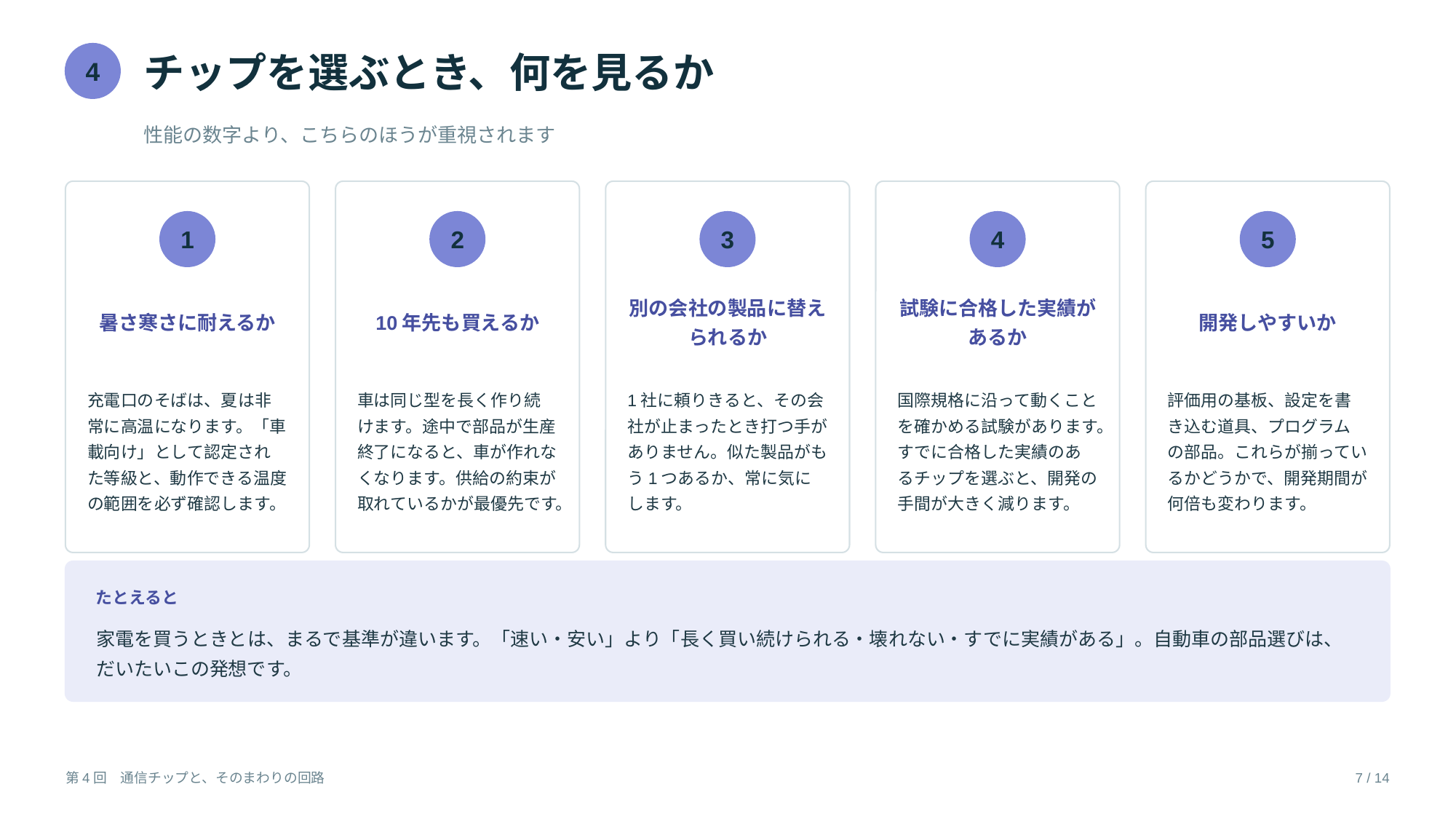

チップを選ぶとき、何を見るか

4
性能の数字より、こちらのほうが重視されます

1

2

3

4

5
暑さ寒さに耐えるか
10年先も買えるか
別の会社の製品に替えられるか
試験に合格した実績があるか
開発しやすいか
充電口のそばは、夏は非常に高温になります。「車載向け」として認定された等級と、動作できる温度の範囲を必ず確認します。
車は同じ型を長く作り続けます。途中で部品が生産終了になると、車が作れなくなります。供給の約束が取れているかが最優先です。
1社に頼りきると、その会社が止まったとき打つ手がありません。似た製品がもう1つあるか、常に気にします。
国際規格に沿って動くことを確かめる試験があります。すでに合格した実績のあるチップを選ぶと、開発の手間が大きく減ります。
評価用の基板、設定を書き込む道具、プログラムの部品。これらが揃っているかどうかで、開発期間が何倍も変わります。

たとえると
家電を買うときとは、まるで基準が違います。「速い・安い」より「長く買い続けられる・壊れない・すでに実績がある」。自動車の部品選びは、だいたいこの発想です。
第4回　通信チップと、そのまわりの回路
7 / 14